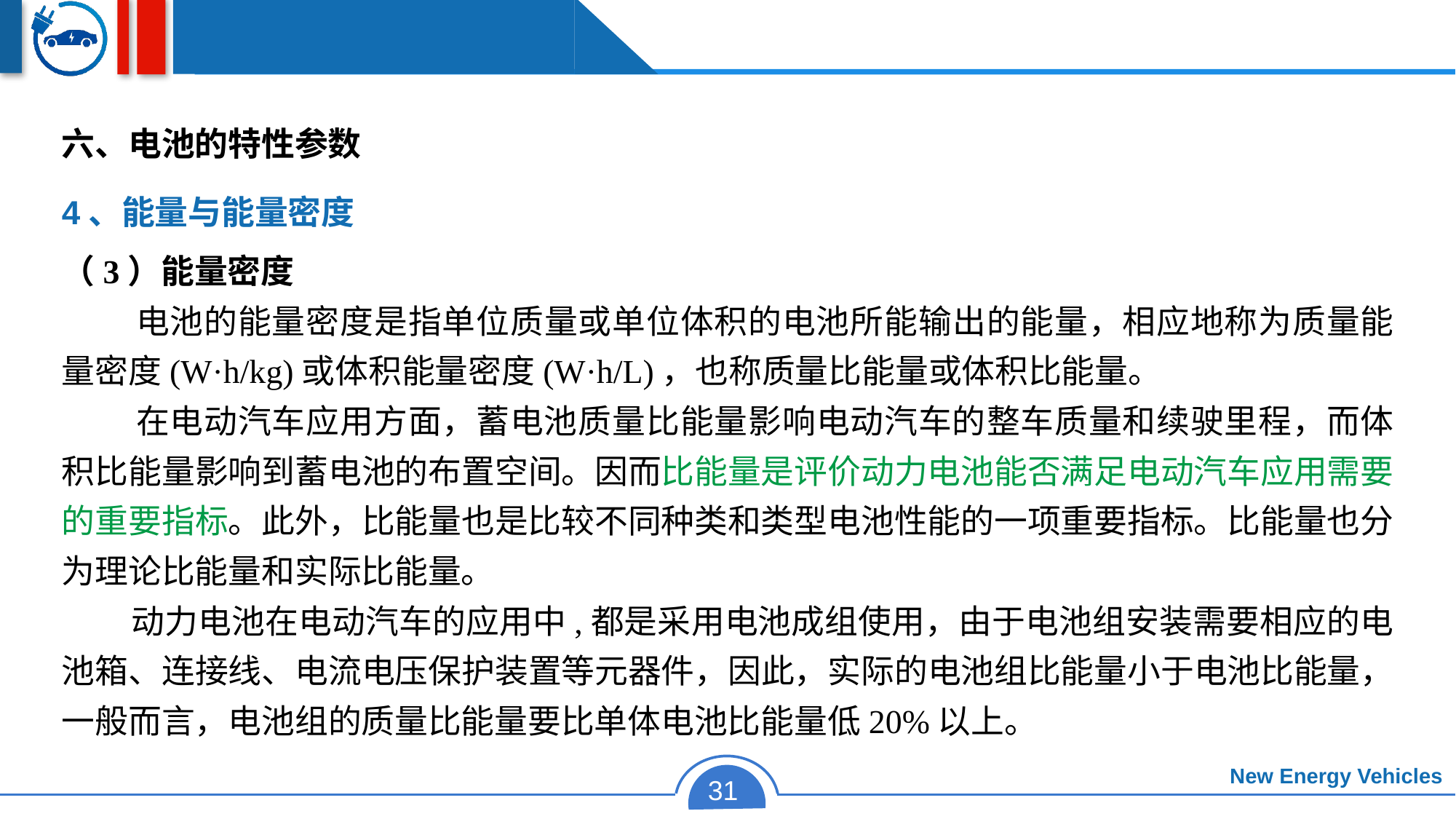

六、电池的特性参数
4、能量与能量密度
（3）能量密度
        电池的能量密度是指单位质量或单位体积的电池所能输出的能量，相应地称为质量能量密度(W·h/kg)或体积能量密度(W·h/L)，也称质量比能量或体积比能量。
        在电动汽车应用方面，蓄电池质量比能量影响电动汽车的整车质量和续驶里程，而体积比能量影响到蓄电池的布置空间。因而比能量是评价动力电池能否满足电动汽车应用需要的重要指标。此外，比能量也是比较不同种类和类型电池性能的一项重要指标。比能量也分为理论比能量和实际比能量。
        动力电池在电动汽车的应用中,都是采用电池成组使用，由于电池组安装需要相应的电池箱、连接线、电流电压保护装置等元器件，因此，实际的电池组比能量小于电池比能量，一般而言，电池组的质量比能量要比单体电池比能量低20%以上。